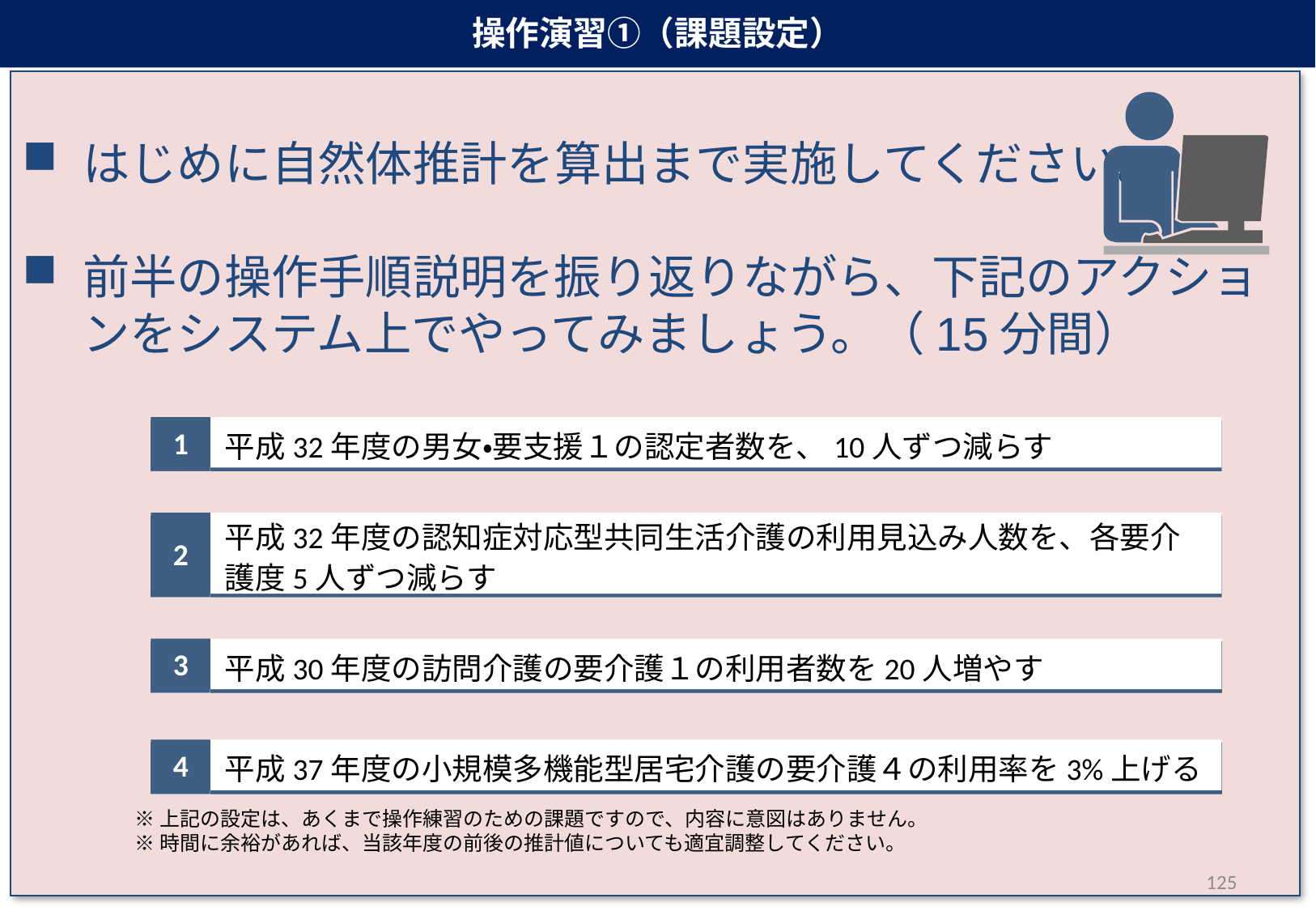

操作演習①（課題設定）

はじめに自然体推計を算出まで実施してください。

前半の操作手順説明を振り返りながら、下記のアクションをシステム上でやってみましょう。（15分間）

1
平成32年度の男女・要支援１の認定者数を、10人ずつ減らす
2
平成32年度の認知症対応型共同生活介護の利用見込み人数を、各要介護度5人ずつ減らす
3
平成30年度の訪問介護の要介護１の利用者数を20人増やす
4
平成37年度の小規模多機能型居宅介護の要介護４の利用率を3%上げる
※上記の設定は、あくまで操作練習のための課題ですので、内容に意図はありません。
※時間に余裕があれば、当該年度の前後の推計値についても適宜調整してください。
125